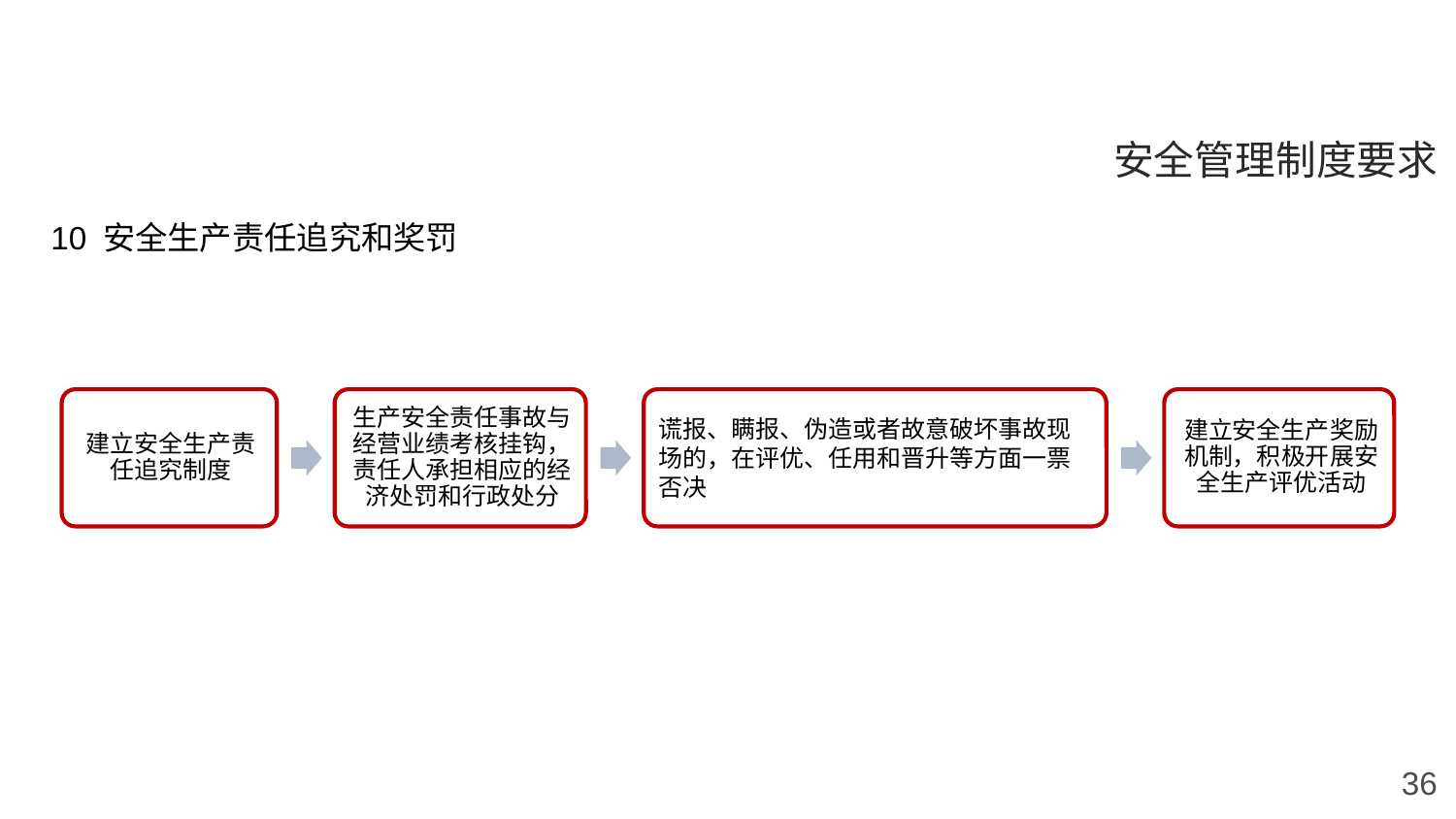

安全管理制度要求
10 安全生产责任追究和奖罚
建立安全生产责任追究制度

生产安全责任事故与经营业绩考核挂钩，责任人承担相应的经济处罚和行政处分

谎报、瞒报、伪造或者故意破坏事故现场的，在评优、任用和晋升等方面一票否决

建立安全生产奖励机制，积极开展安全生产评优活动